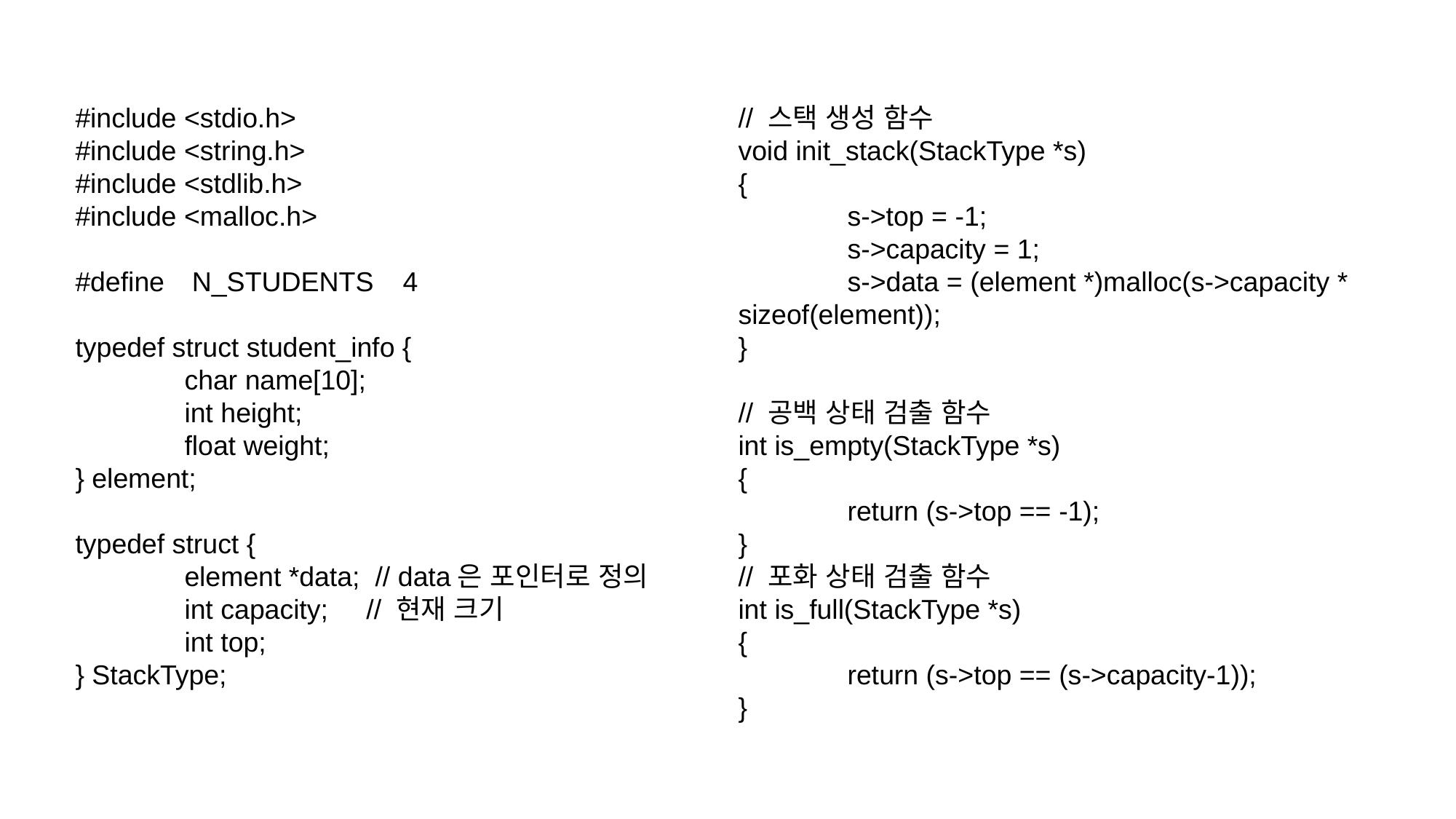

#include <stdio.h>
#include <string.h>
#include <stdlib.h>
#include <malloc.h>

#define	 N_STUDENTS	4

typedef struct student_info {
	char name[10];
	int height;
	float weight;
} element;

typedef struct {
	element *data;  // data은 포인터로 정의
	int capacity;     // 현재 크기
	int top;
} StackType;
// 스택 생성 함수
void init_stack(StackType *s)
{
	s->top = -1;
	s->capacity = 1;
	s->data = (element *)malloc(s->capacity * sizeof(element));
}

// 공백 상태 검출 함수
int is_empty(StackType *s)
{
	return (s->top == -1);
}
// 포화 상태 검출 함수
int is_full(StackType *s)
{
	return (s->top == (s->capacity-1));
}